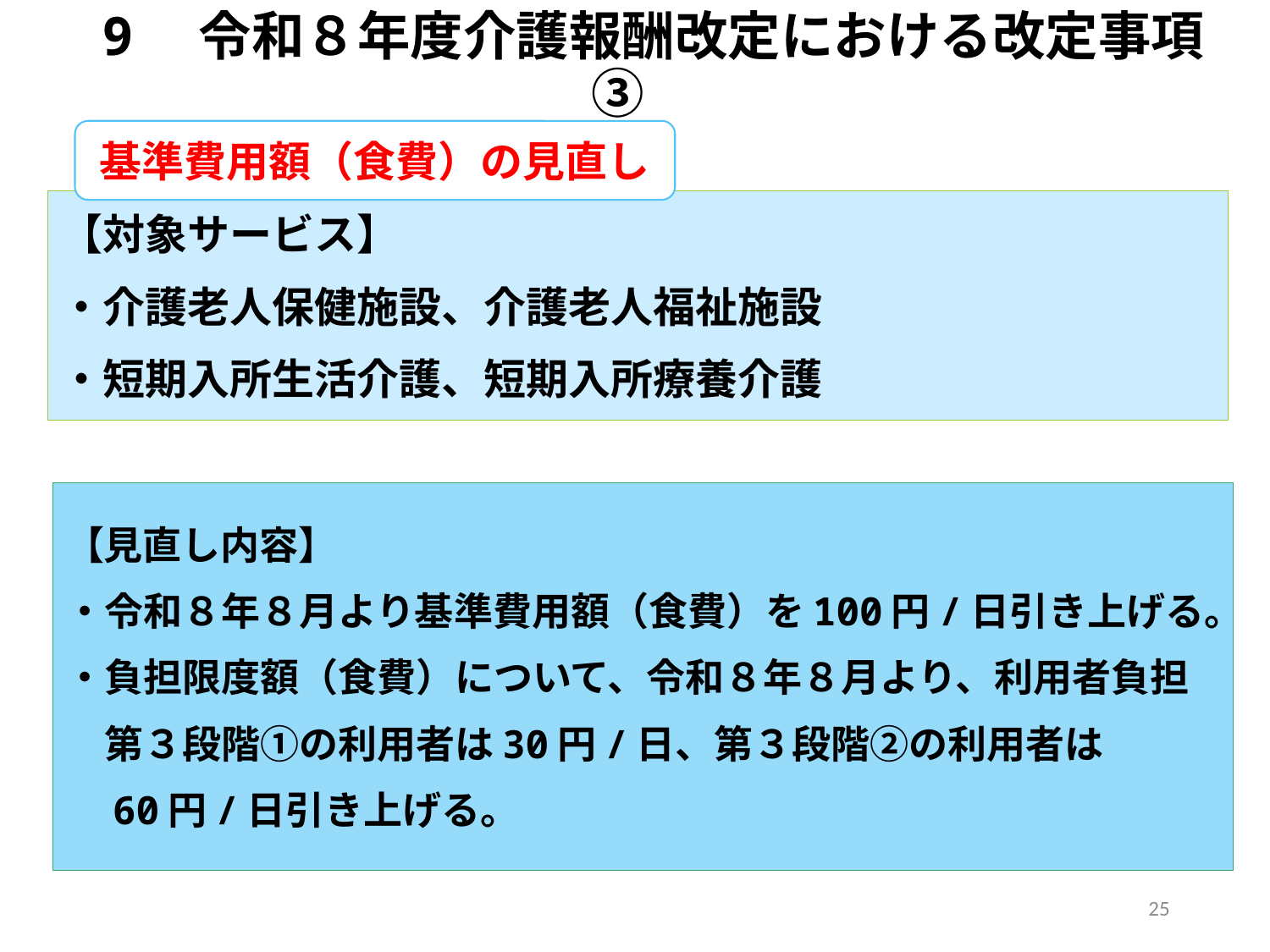

9　令和８年度介護報酬改定における改定事項③
基準費用額（食費）の見直し
【対象サービス】
・介護老人保健施設、介護老人福祉施設
・短期入所生活介護、短期入所療養介護
【見直し内容】
・令和８年８月より基準費用額（食費）を100円/日引き上げる。
・負担限度額（食費）について、令和８年８月より、利用者負担
　第３段階①の利用者は30円/日、第３段階②の利用者は
　60円/日引き上げる。
25